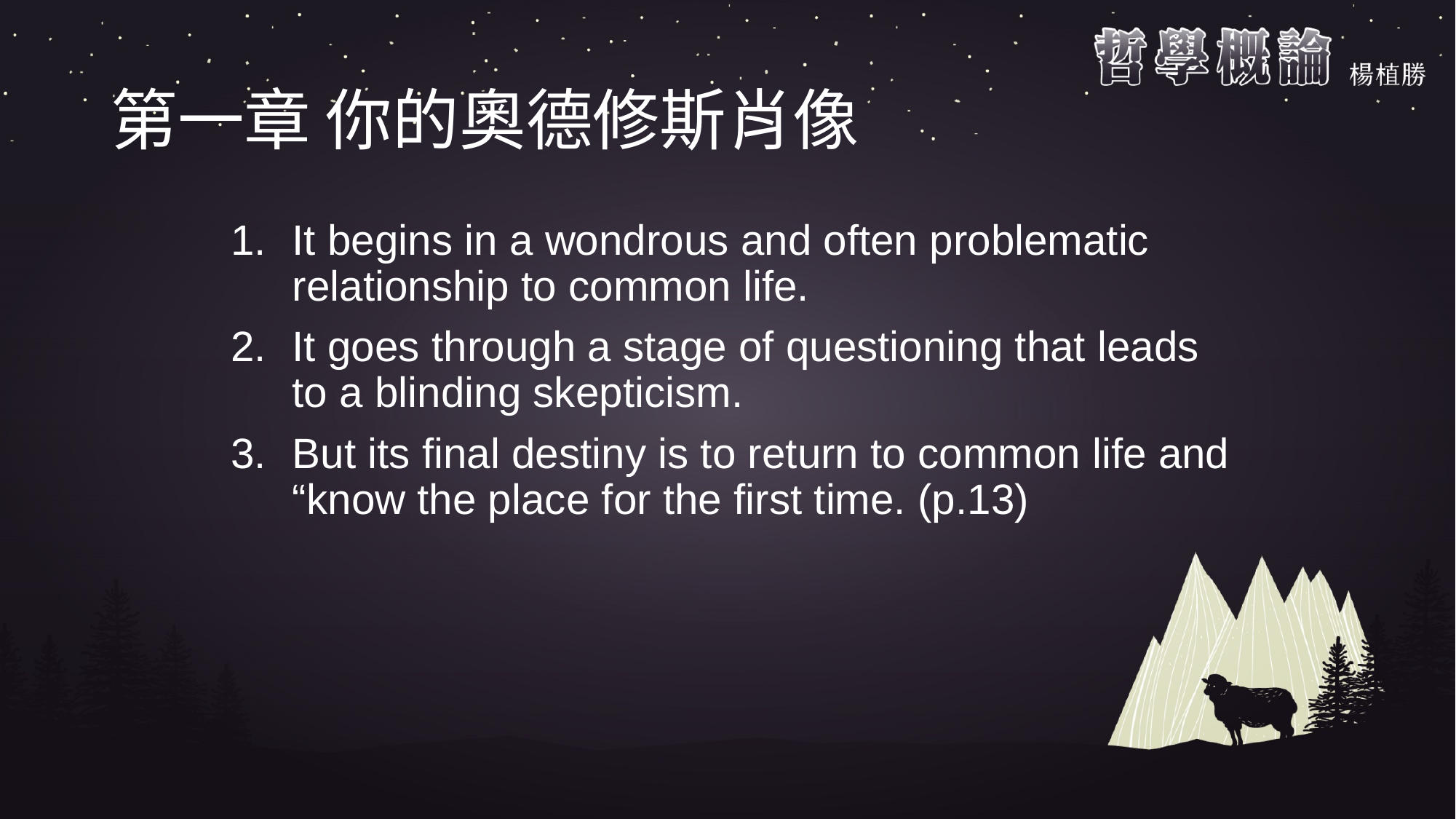

# 第一章 你的奧德修斯肖像
It begins in a wondrous and often problematic relationship to common life.
It goes through a stage of questioning that leads to a blinding skepticism.
But its final destiny is to return to common life and “know the place for the first time. (p.13)